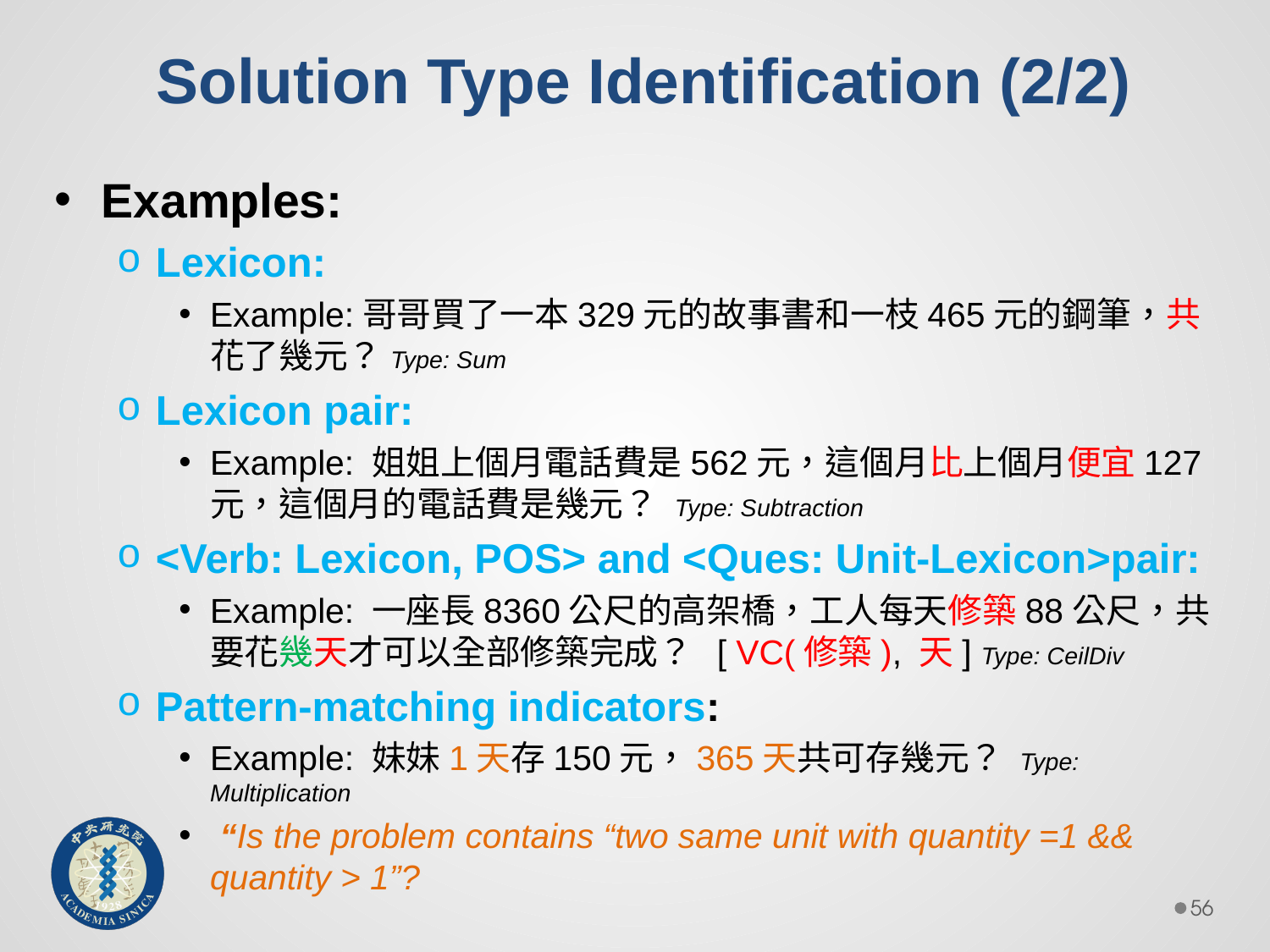

# Solution Type Identification (2/2)
Examples:
Lexicon:
Example:哥哥買了一本329元的故事書和一枝465元的鋼筆，共花了幾元？Type: Sum
Lexicon pair:
Example: 姐姐上個月電話費是562元，這個月比上個月便宜127元，這個月的電話費是幾元？ Type: Subtraction
<Verb: Lexicon, POS> and <Ques: Unit-Lexicon>pair:
Example: 一座長8360公尺的高架橋，工人每天修築88公尺，共要花幾天才可以全部修築完成？  [ VC(修築), 天] Type: CeilDiv
Pattern-matching indicators:
Example: 妹妹1天存150元，365天共可存幾元？ Type: Multiplication
 “Is the problem contains “two same unit with quantity =1 && quantity > 1”?
56